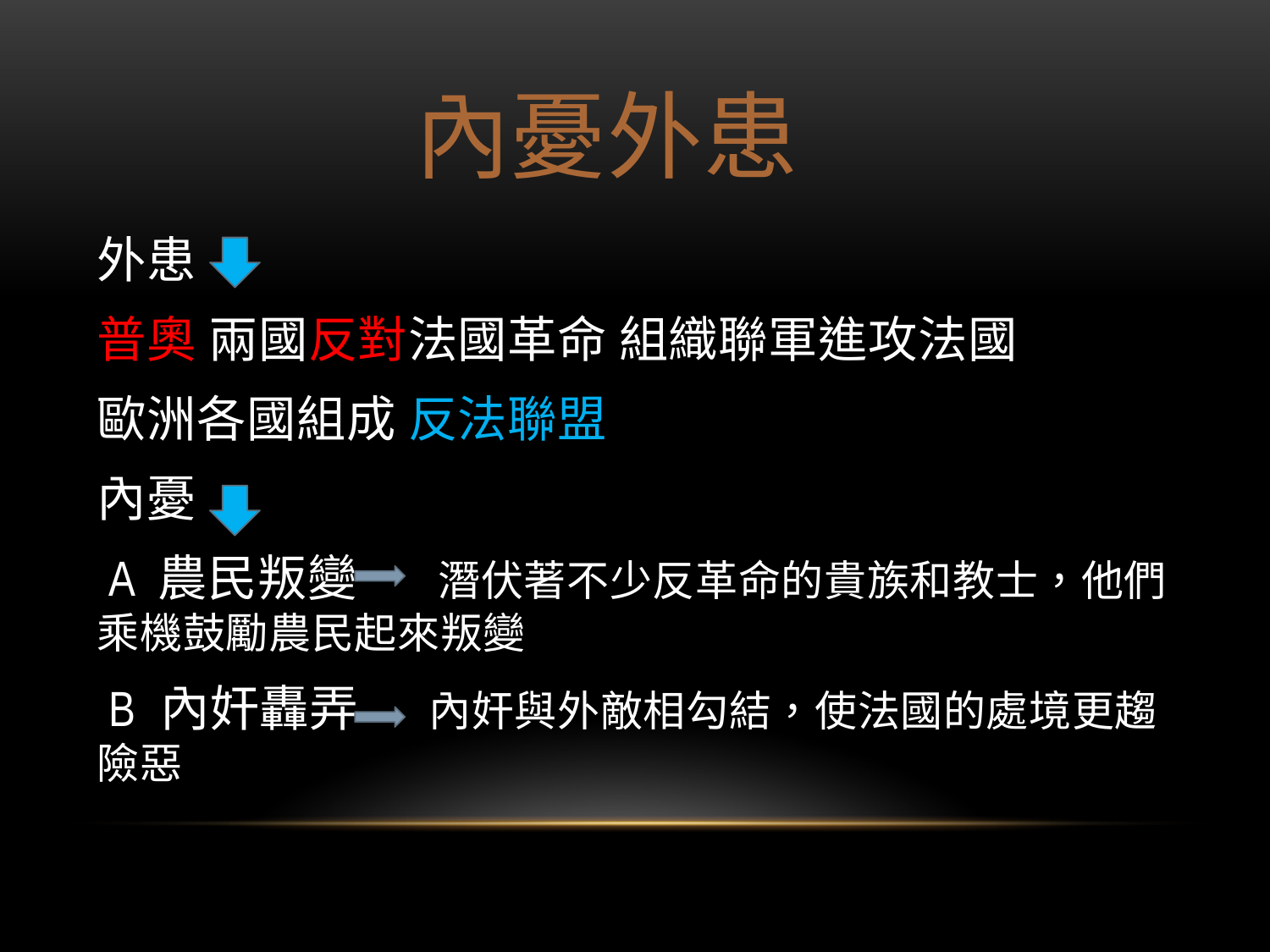

# 內憂外患
外患
普奧 兩國反對法國革命 組織聯軍進攻法國
歐洲各國組成 反法聯盟
內憂
 A 農民叛變       潛伏著不少反革命的貴族和教士，他們乘機鼓勵農民起來叛變
 B 內奸轟弄      內奸與外敵相勾結，使法國的處境更趨險惡